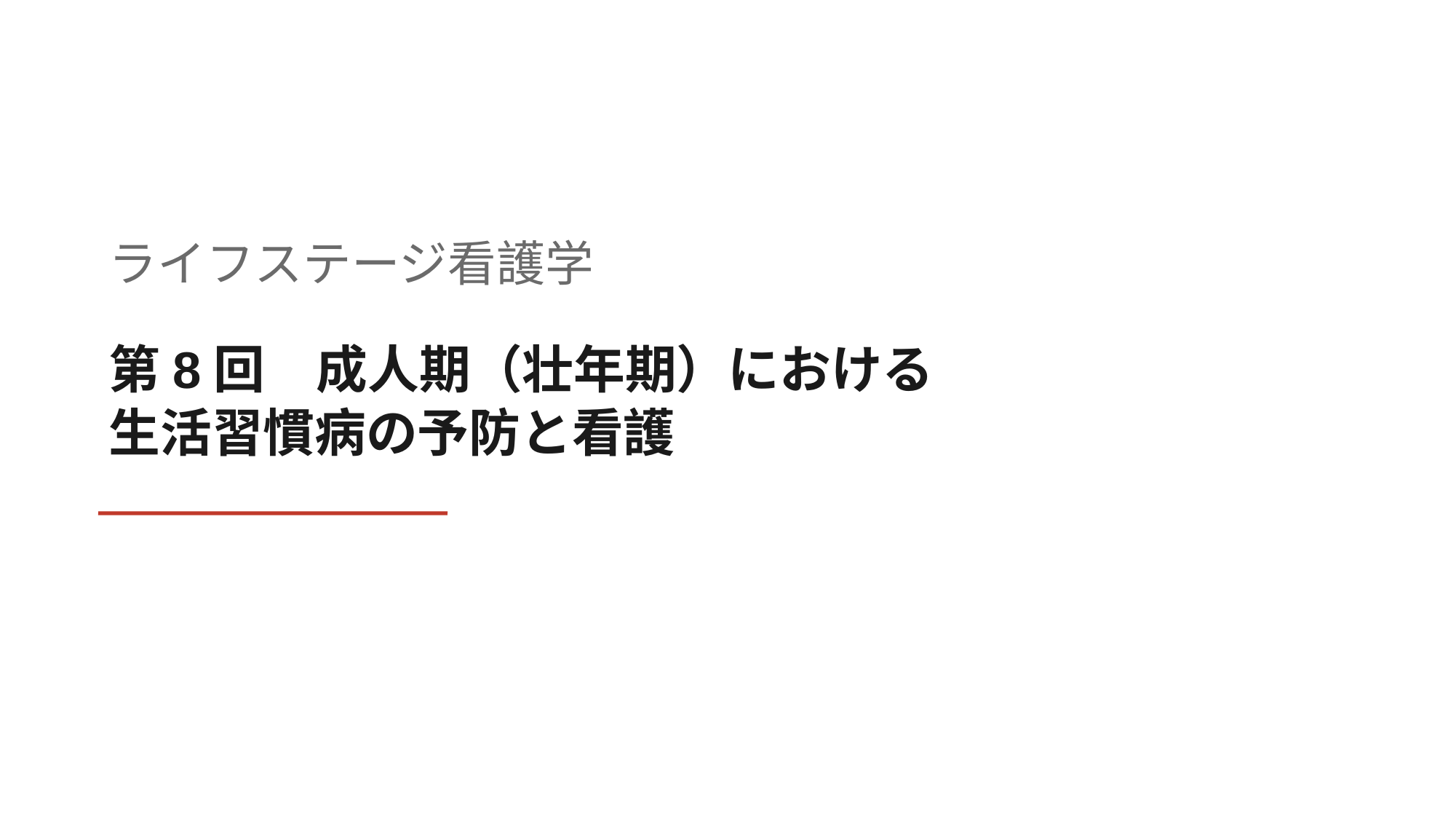

ライフステージ看護学
第8回　成人期（壮年期）における
生活習慣病の予防と看護